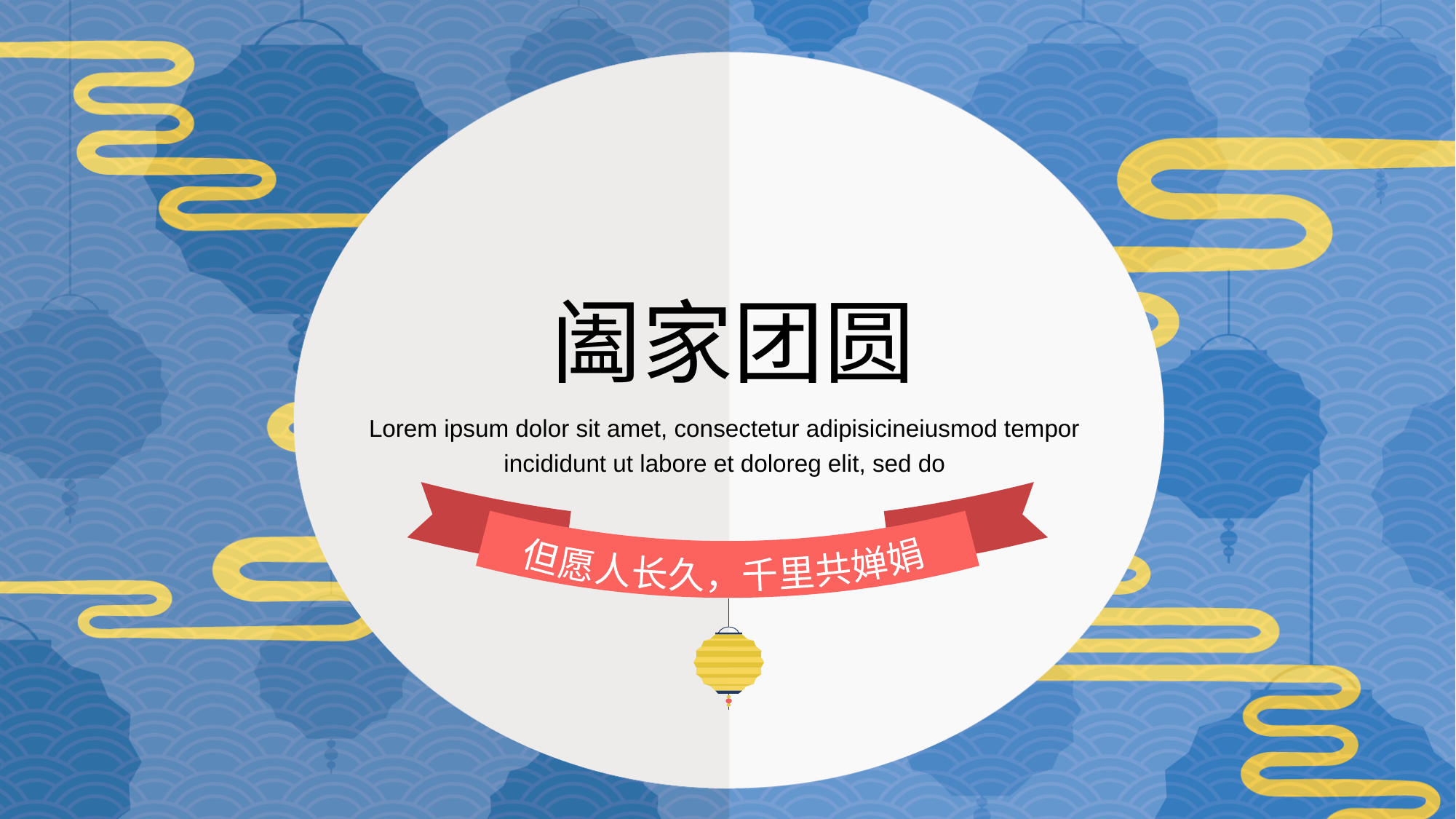

阖家团圆
Lorem ipsum dolor sit amet, consectetur adipisicineiusmod tempor incididunt ut labore et doloreg elit, sed do

但愿人长久，千里共婵娟